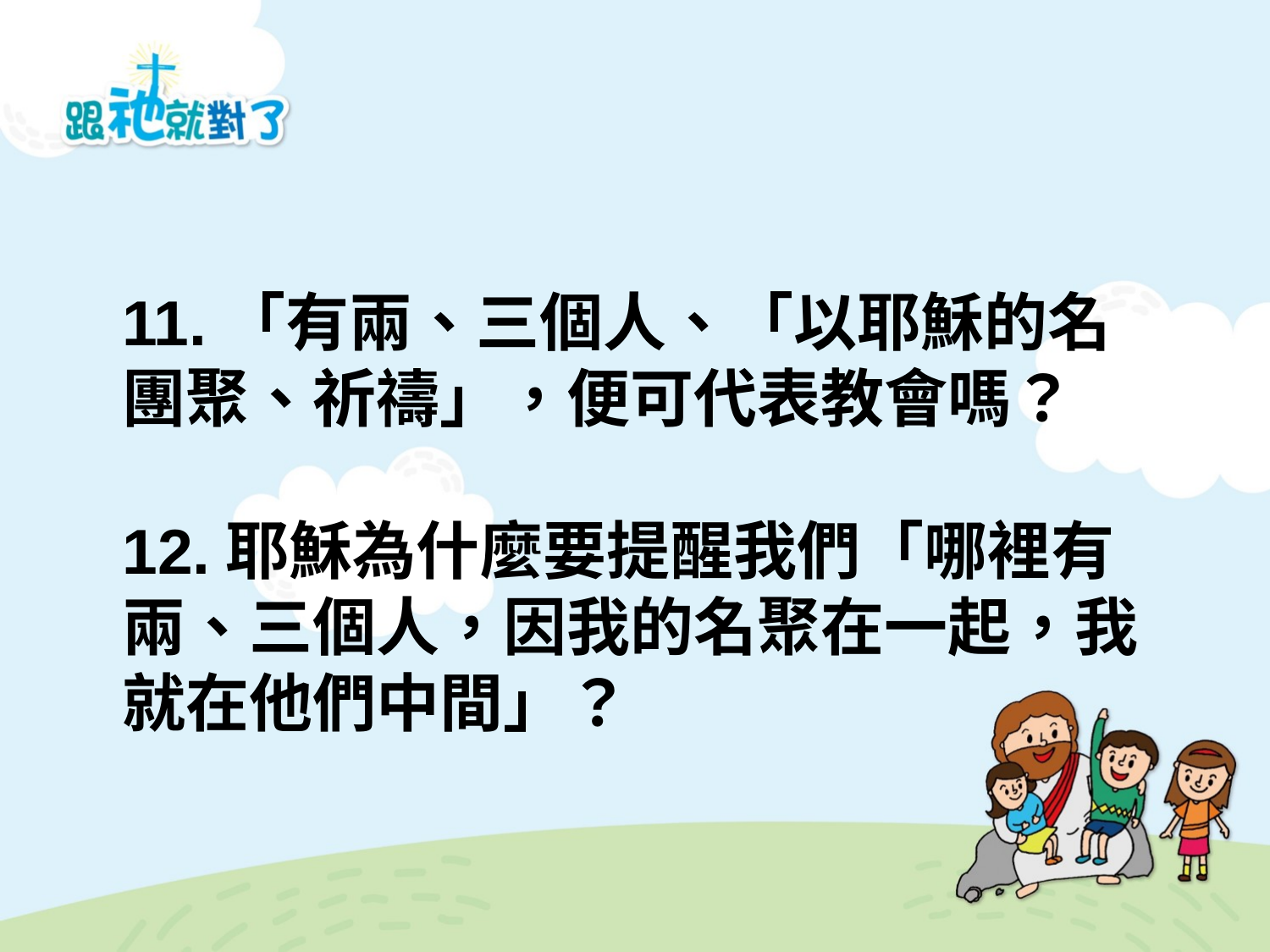

11.「有兩、三個人、「以耶穌的名團聚、祈禱」，便可代表教會嗎？

12.耶穌為什麼要提醒我們「哪裡有兩、三個人，因我的名聚在一起，我就在他們中間」？